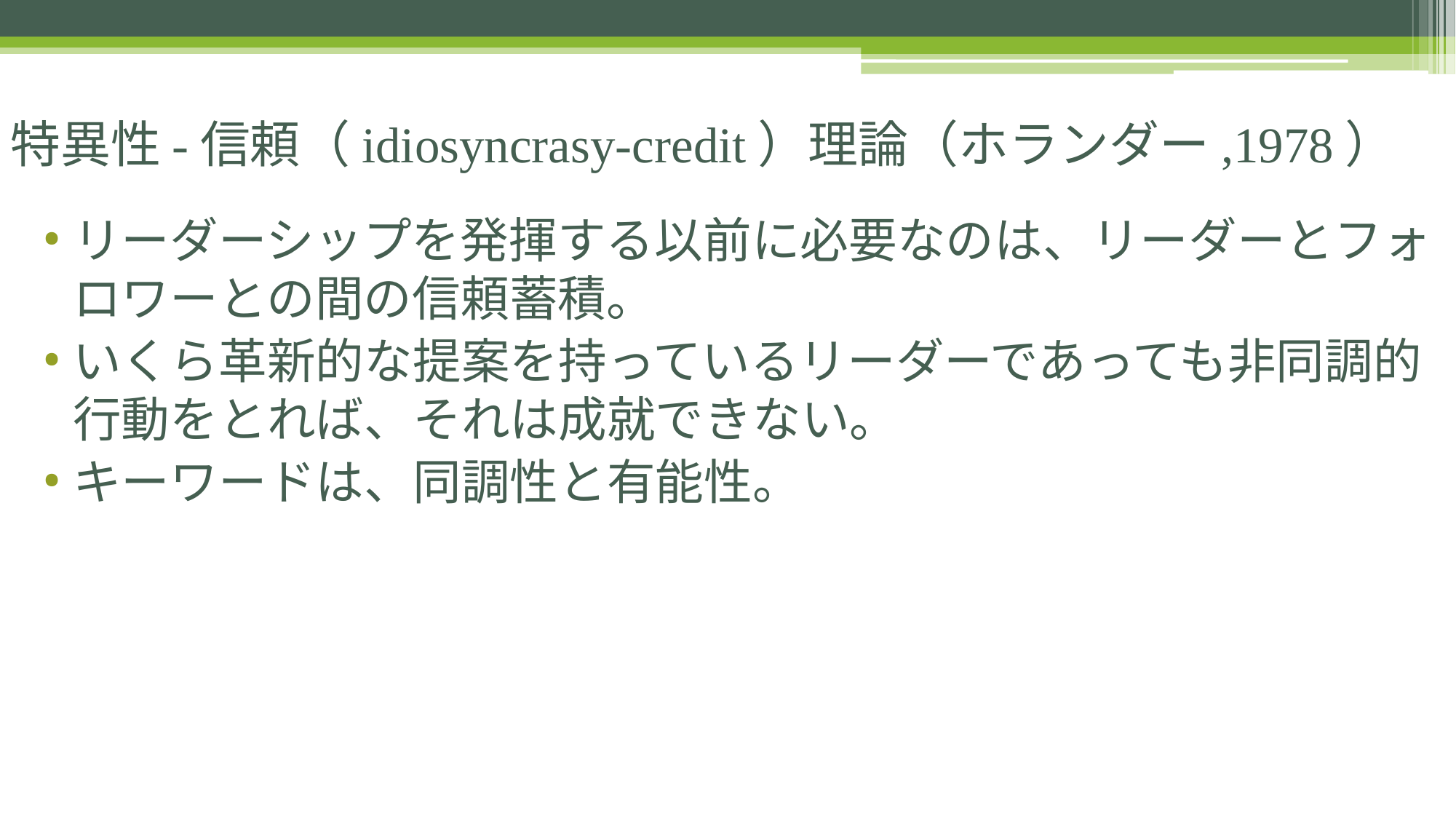

# 特異性-信頼（idiosyncrasy-credit）理論（ホランダー,1978）
リーダーシップを発揮する以前に必要なのは、リーダーとフォロワーとの間の信頼蓄積。
いくら革新的な提案を持っているリーダーであっても非同調的行動をとれば、それは成就できない。
キーワードは、同調性と有能性。